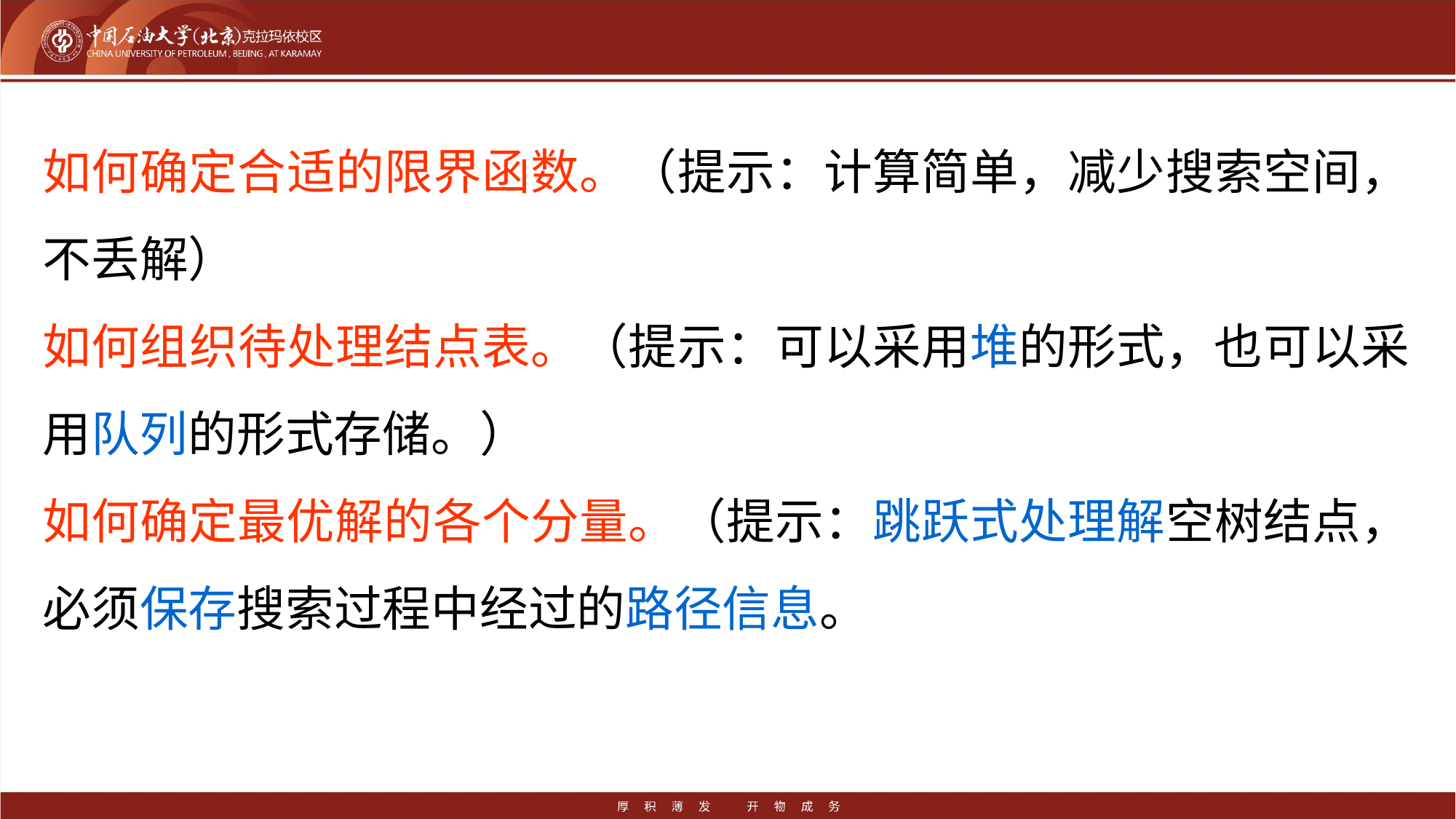

#
如何确定合适的限界函数。（提示：计算简单，减少搜索空间，不丢解）
如何组织待处理结点表。（提示：可以采用堆的形式，也可以采用队列的形式存储。）
如何确定最优解的各个分量。（提示：跳跃式处理解空树结点，必须保存搜索过程中经过的路径信息。